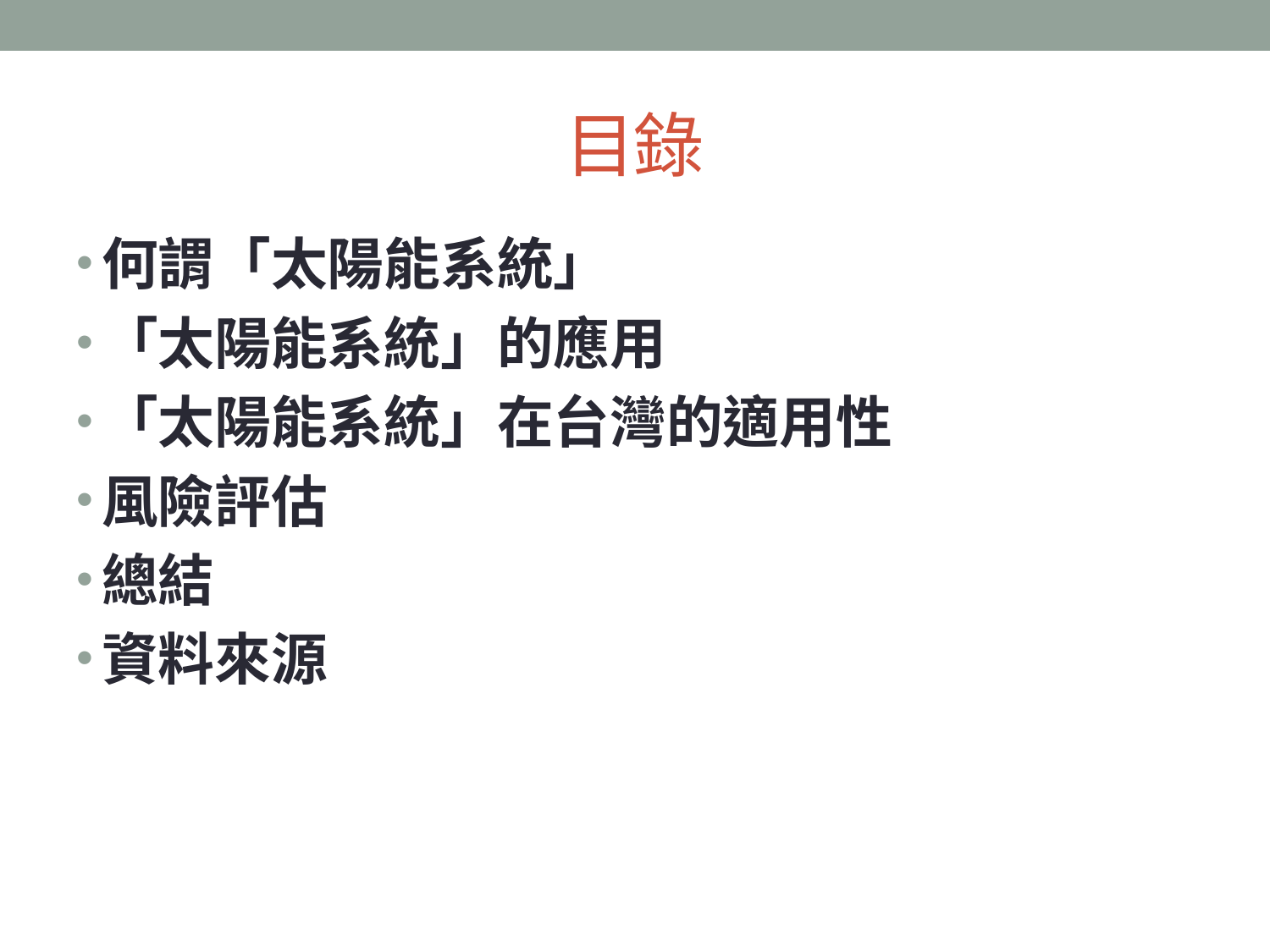

# 目錄
何謂「太陽能系統」
「太陽能系統」的應用
「太陽能系統」在台灣的適用性
風險評估
總結
資料來源